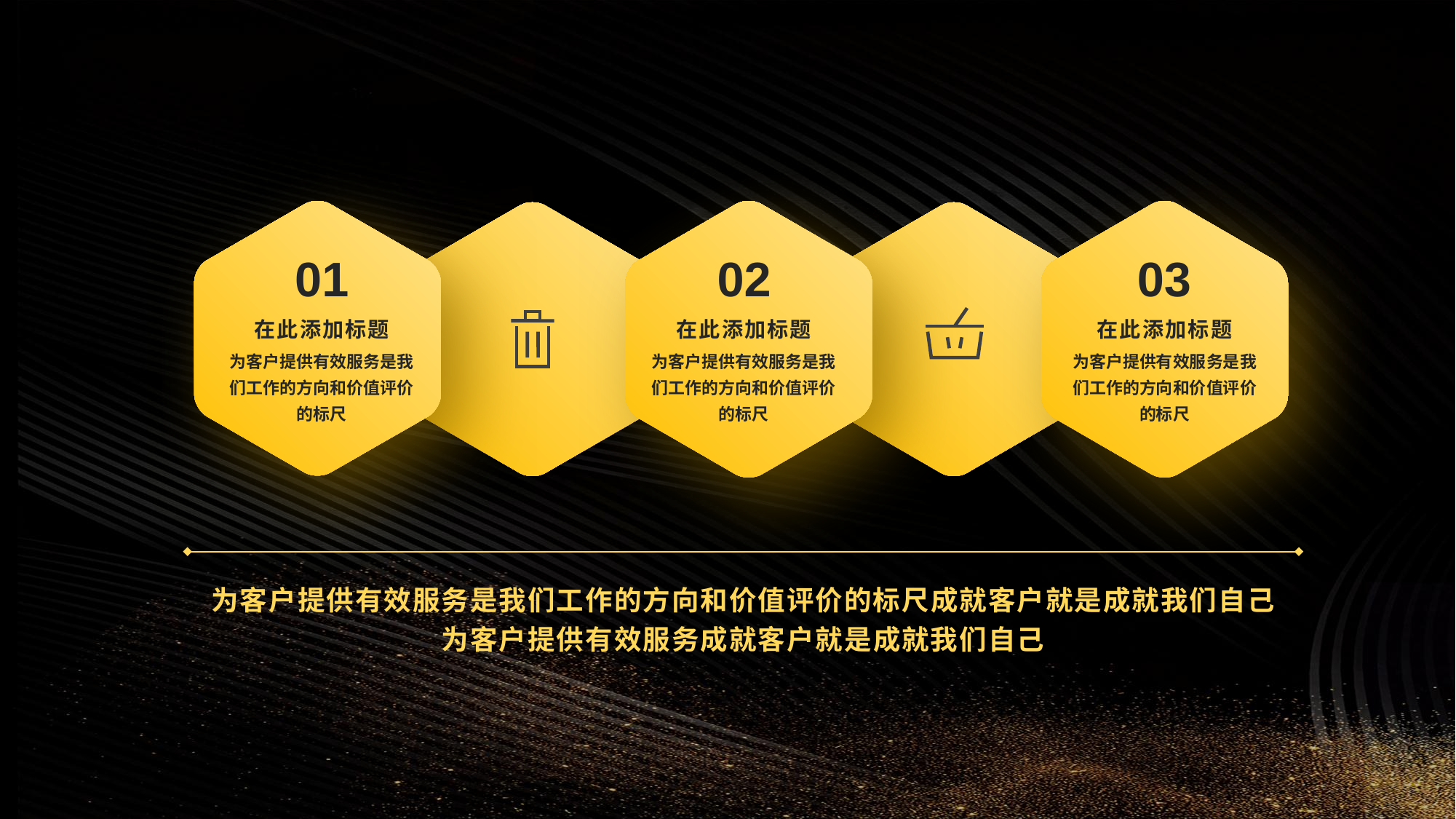

01
02
03

在此添加标题
为客户提供有效服务是我们工作的方向和价值评价的标尺
在此添加标题
为客户提供有效服务是我们工作的方向和价值评价的标尺
在此添加标题
为客户提供有效服务是我们工作的方向和价值评价的标尺

为客户提供有效服务是我们工作的方向和价值评价的标尺成就客户就是成就我们自己
为客户提供有效服务成就客户就是成就我们自己